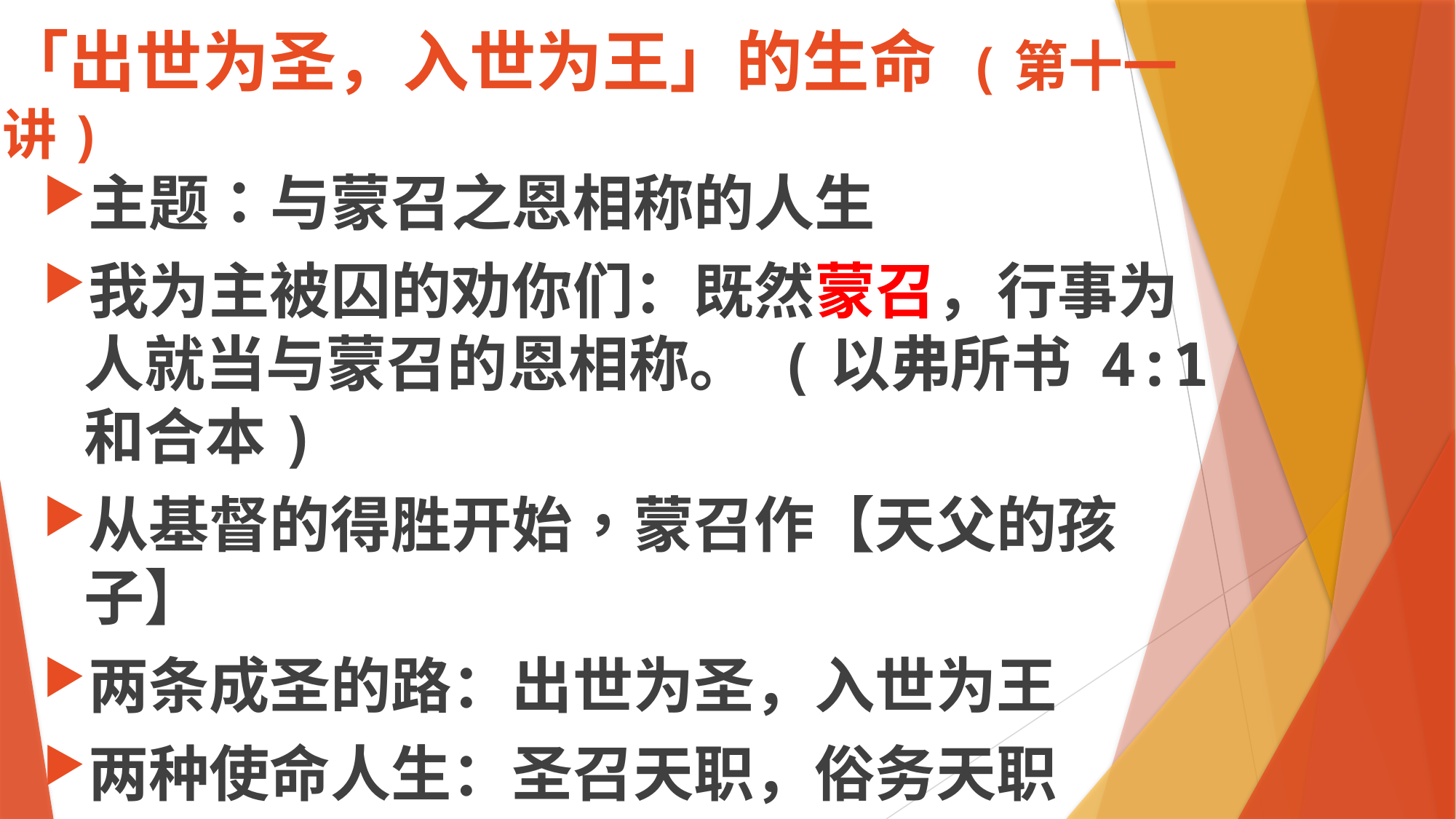

# 「出世为圣，入世为王」的生命 (第十一讲)
主题：与蒙召之恩相称的人生
我为主被囚的劝你们：既然蒙召，行事为人就当与蒙召的恩相称。 (以弗所书 4:1 和合本)
从基督的得胜开始，蒙召作【天父的孩子】
两条成圣的路：出世为圣，入世为王
两种使命人生：圣召天职，俗务天职